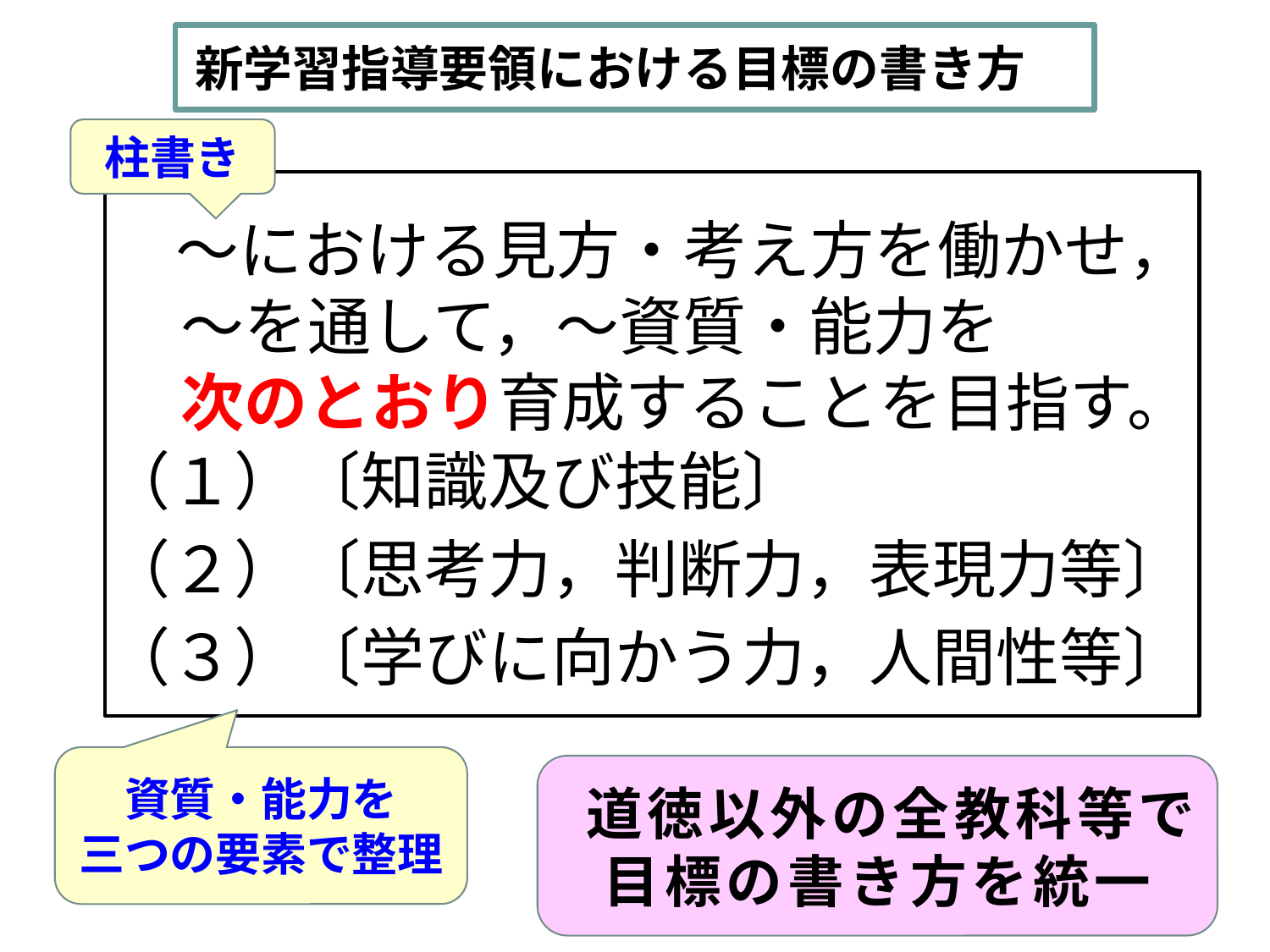

新学習指導要領における目標の書き方
柱書き

　～における見方・考え方を働かせ，
　～を通して，～資質・能力を
　次のとおり育成することを目指す。

（１）〔知識及び技能〕
（２）〔思考力，判断力，表現力等〕
（３）〔学びに向かう力，人間性等〕
資質・能力を
三つの要素で整理
 道徳以外の全教科等で
目標の書き方を統一